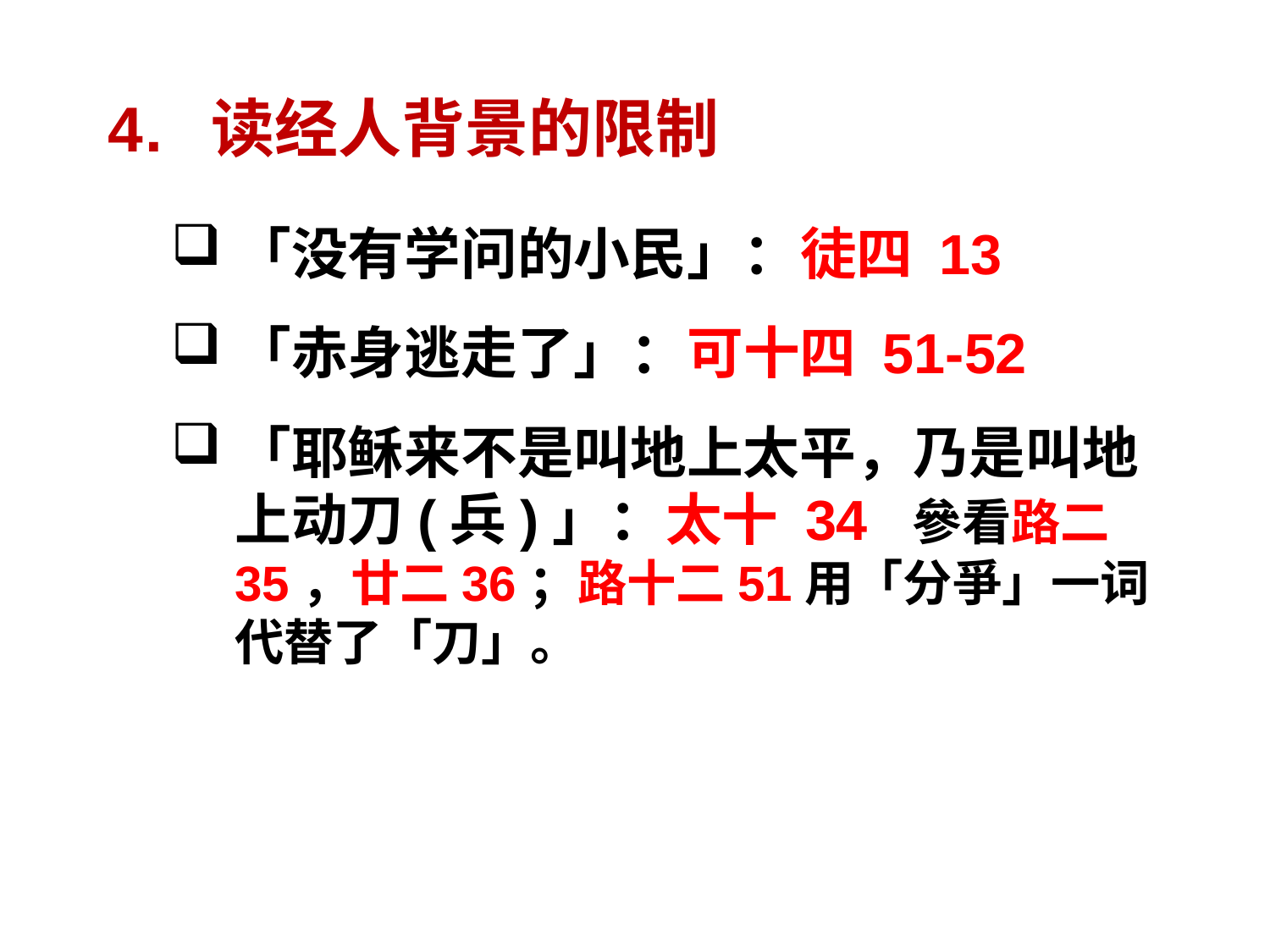

# 读经人背景的限制
「没有学问的小民」：徒四 13
「赤身逃走了」：可十四 51-52
「耶稣来不是叫地上太平，乃是叫地上动刀(兵)」：太十 34  參看路二35，廿二36；路十二51用「分爭」一词代替了「刀」。